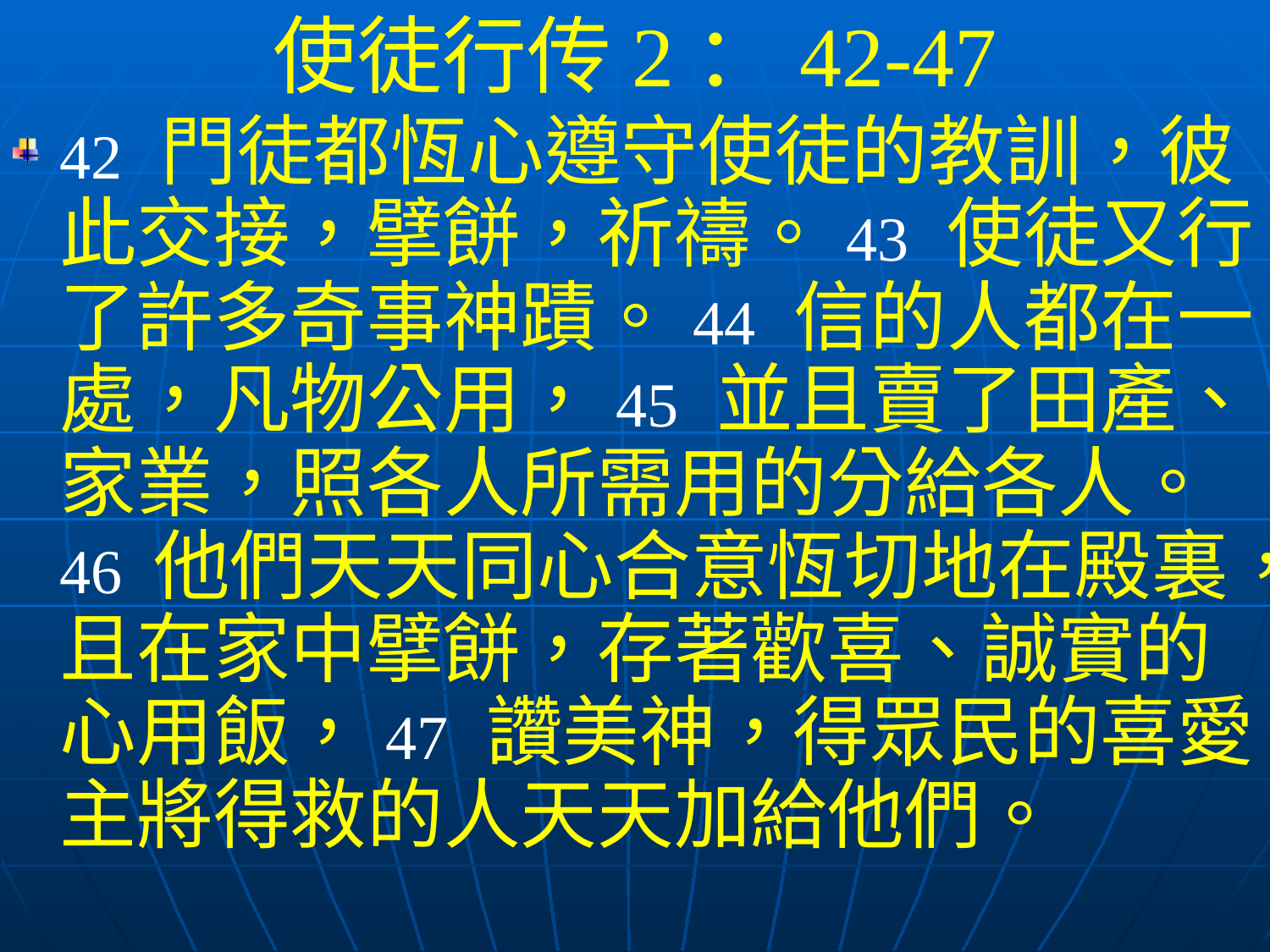

使徒行传2：42-47
42 門徒都恆心遵守使徒的教訓，彼此交接，擘餅，祈禱。43 使徒又行了許多奇事神蹟。44 信的人都在一處，凡物公用，45 並且賣了田產、家業，照各人所需用的分給各人。46 他們天天同心合意恆切地在殿裏，且在家中擘餅，存著歡喜、誠實的心用飯，47 讚美神，得眾民的喜愛。主將得救的人天天加給他們。